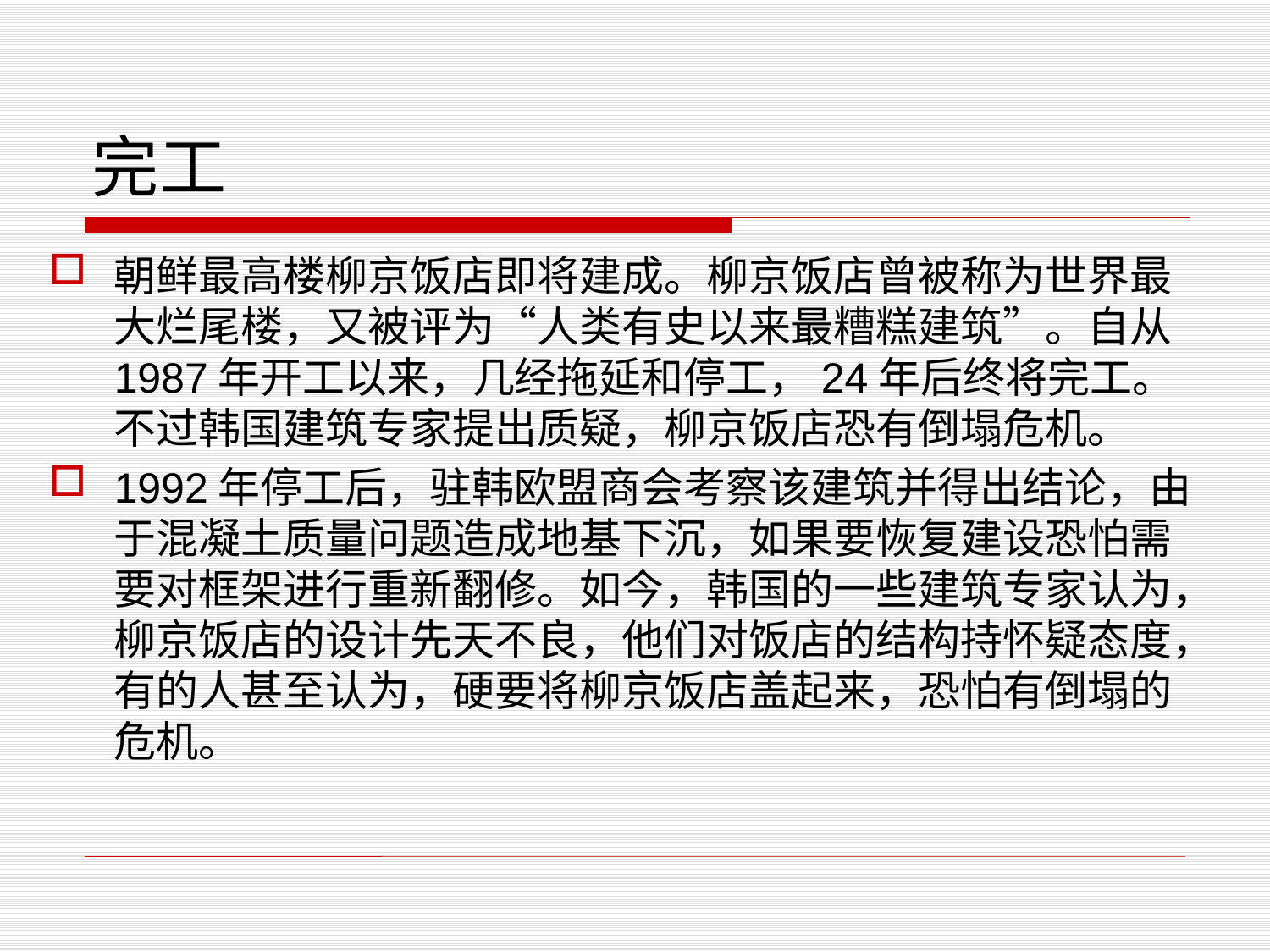

# 完工
朝鲜最高楼柳京饭店即将建成。柳京饭店曾被称为世界最大烂尾楼，又被评为“人类有史以来最糟糕建筑”。自从1987年开工以来，几经拖延和停工，24年后终将完工。不过韩国建筑专家提出质疑，柳京饭店恐有倒塌危机。
1992年停工后，驻韩欧盟商会考察该建筑并得出结论，由于混凝土质量问题造成地基下沉，如果要恢复建设恐怕需要对框架进行重新翻修。如今，韩国的一些建筑专家认为，柳京饭店的设计先天不良，他们对饭店的结构持怀疑态度，有的人甚至认为，硬要将柳京饭店盖起来，恐怕有倒塌的危机。